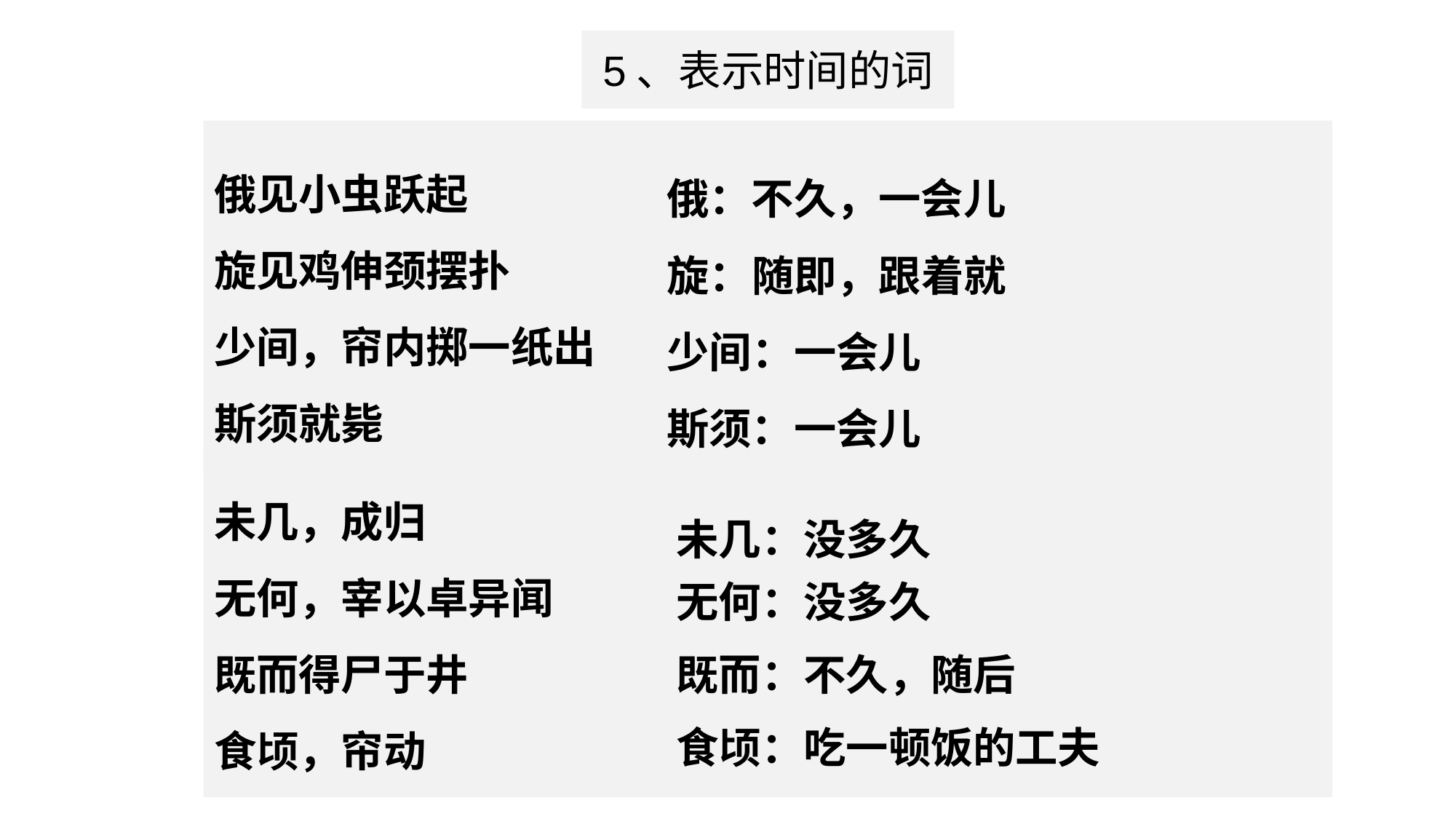

5、表示时间的词
俄见小虫跃起
旋见鸡伸颈摆扑
少间，帘内掷一纸出
斯须就毙
俄：不久，一会儿
旋：随即，跟着就
少间：一会儿
斯须：一会儿
未几，成归
无何，宰以卓异闻
既而得尸于井
食顷，帘动
未几：没多久
无何：没多久
既而：不久，随后
食顷：吃一顿饭的工夫